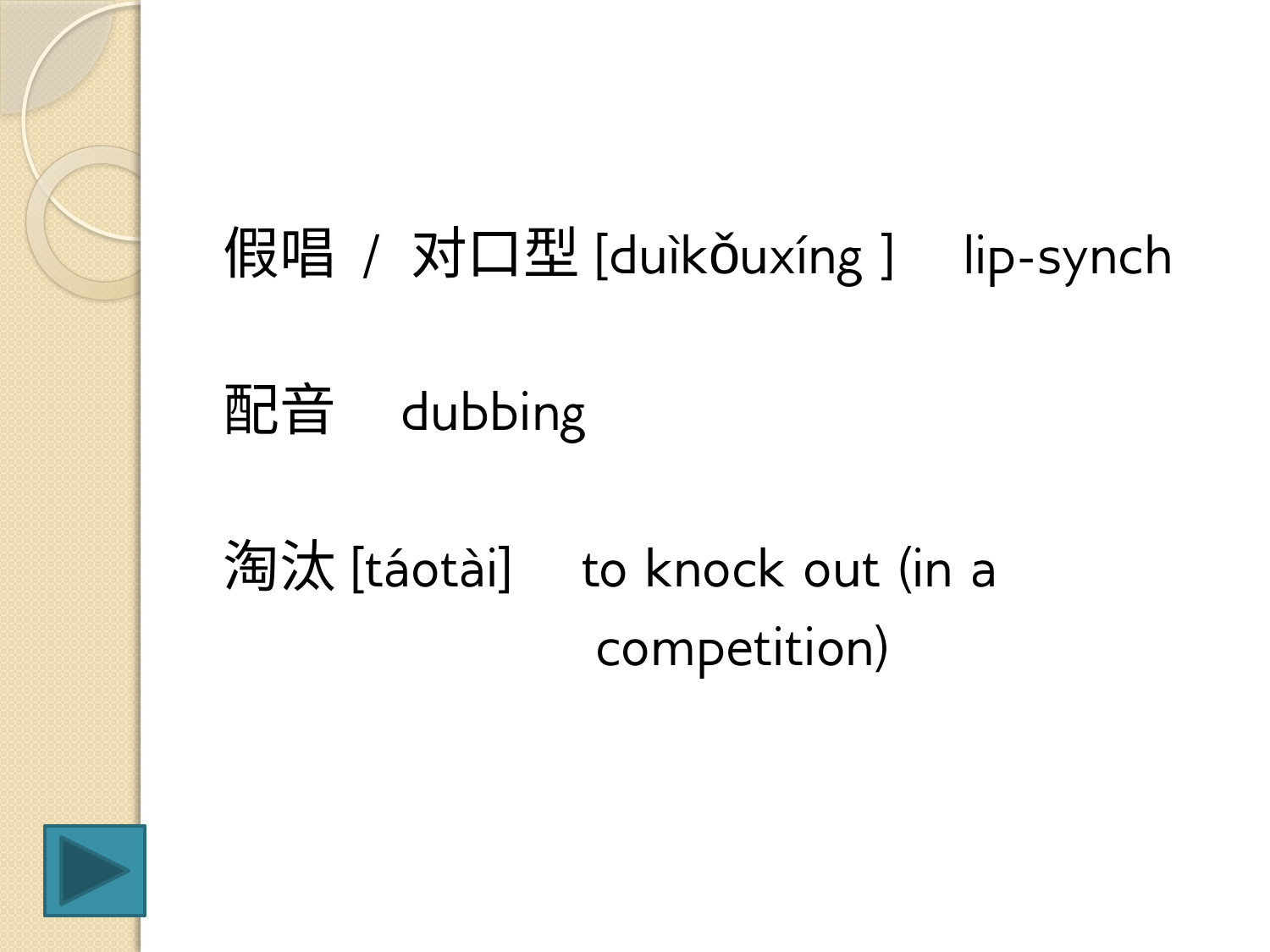

#
假唱 / 对口型[duìkǒuxíng ]    lip-synch

配音    dubbing

淘汰[táotài]    to knock out (in a
                      competition)